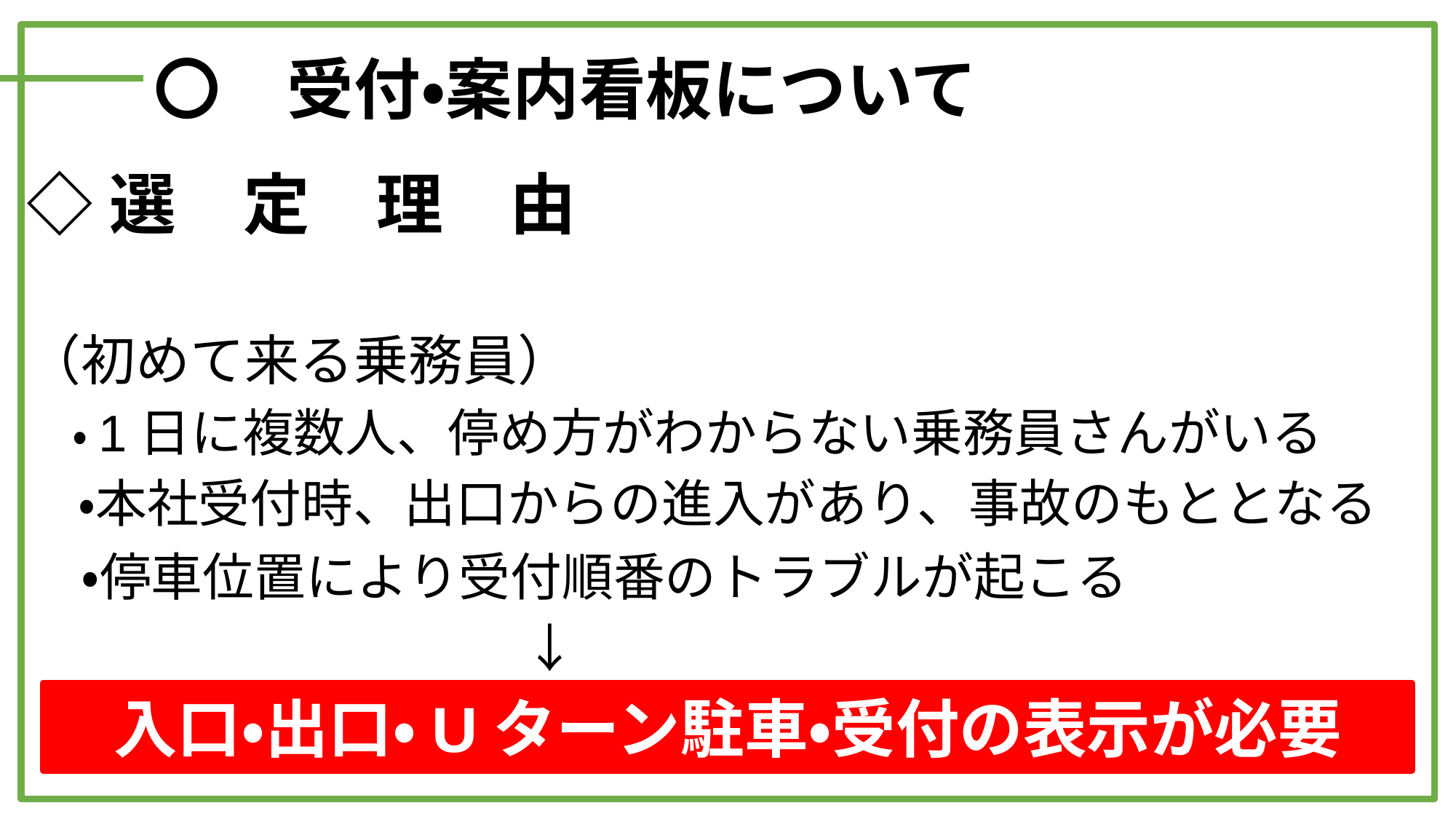

〇　受付・案内看板について

◇選　定　理　由

（初めて来る乗務員）
　・1日に複数人、停め方がわからない乗務員さんがいる
　・本社受付時、出口からの進入があり、事故のもととなる
　・停車位置により受付順番のトラブルが起こる
↓

入口・出口・Uターン駐車・受付の表示が必要